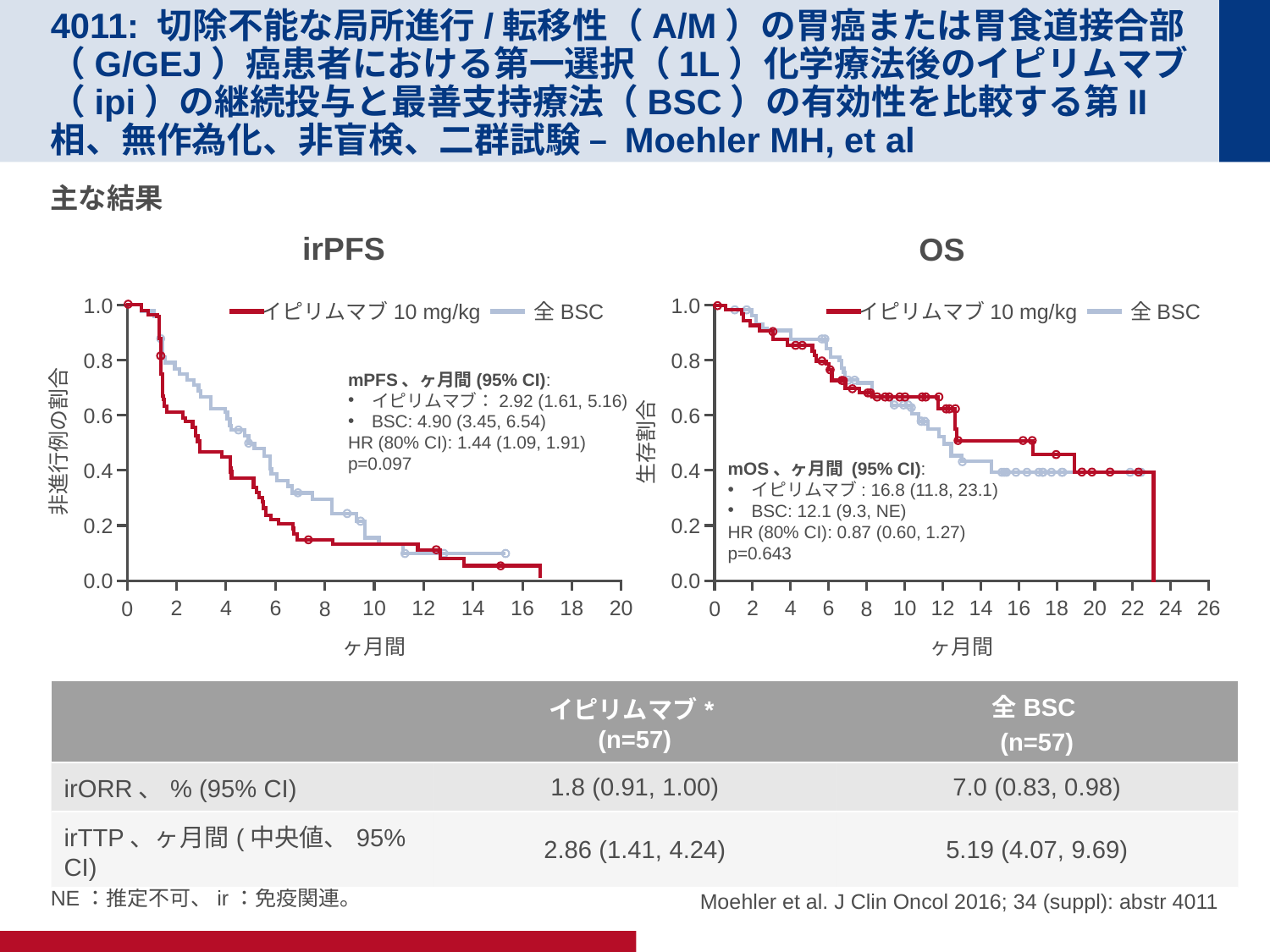

# 4011: 切除不能な局所進行/転移性（A/M）の胃癌または胃食道接合部（G/GEJ）癌患者における第一選択（1L）化学療法後のイピリムマブ（ipi）の継続投与と最善支持療法（BSC）の有効性を比較する第II相、無作為化、非盲検、二群試験 – Moehler MH, et al
主な結果

irPFS
OS
1.0
イピリムマブ10 mg/kg
全BSC

0.8
mPFS、ヶ月間(95% CI):
イピリムマブ：2.92 (1.61, 5.16)
BSC: 4.90 (3.45, 6.54)
HR (80% CI): 1.44 (1.09, 1.91)
p=0.097
0.6
非進行例の割合
0.4
0.2
0.0
2
4
6
10
12
14
16
18
20
0
8
ヶ月間
1.0
イピリムマブ10 mg/kg

全BSC

0.8
0.6
生存割合
mOS、ヶ月間 (95% CI):
イピリムマブ: 16.8 (11.8, 23.1)
BSC: 12.1 (9.3, NE)
HR (80% CI): 0.87 (0.60, 1.27)
p=0.643
0.4
0.2
0.0
2
4
6
10
12
14
16
18
20
22
24
26
0
8
ヶ月間
|  | イピリムマブ\* (n=57) | 全BSC (n=57) |
| --- | --- | --- |
| irORR、% (95% CI) | 1.8 (0.91, 1.00) | 7.0 (0.83, 0.98) |
| irTTP、ヶ月間(中央値、95% CI) | 2.86 (1.41, 4.24) | 5.19 (4.07, 9.69) |
 Moehler et al. J Clin Oncol 2016; 34 (suppl): abstr 4011
NE：推定不可、ir：免疫関連。